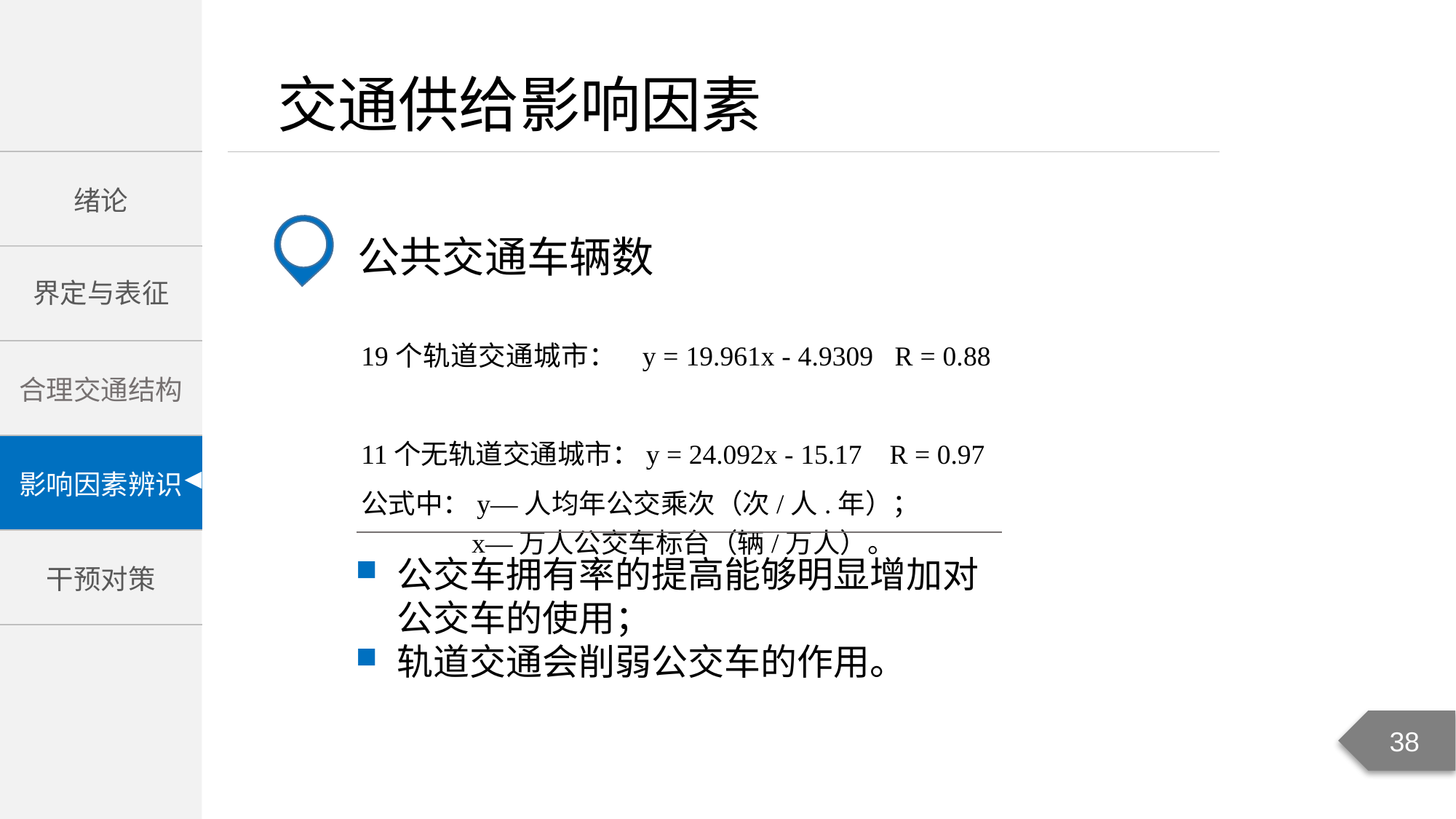

公共交通车辆数
19个轨道交通城市：   y = 19.961x - 4.9309   R = 0.88
11个无轨道交通城市：y = 24.092x - 15.17    R = 0.97
公式中：y—人均年公交乘次（次/人.年）；
                x—万人公交车标台（辆/万人）。
公交车拥有率的提高能够明显增加对公交车的使用；
轨道交通会削弱公交车的作用。